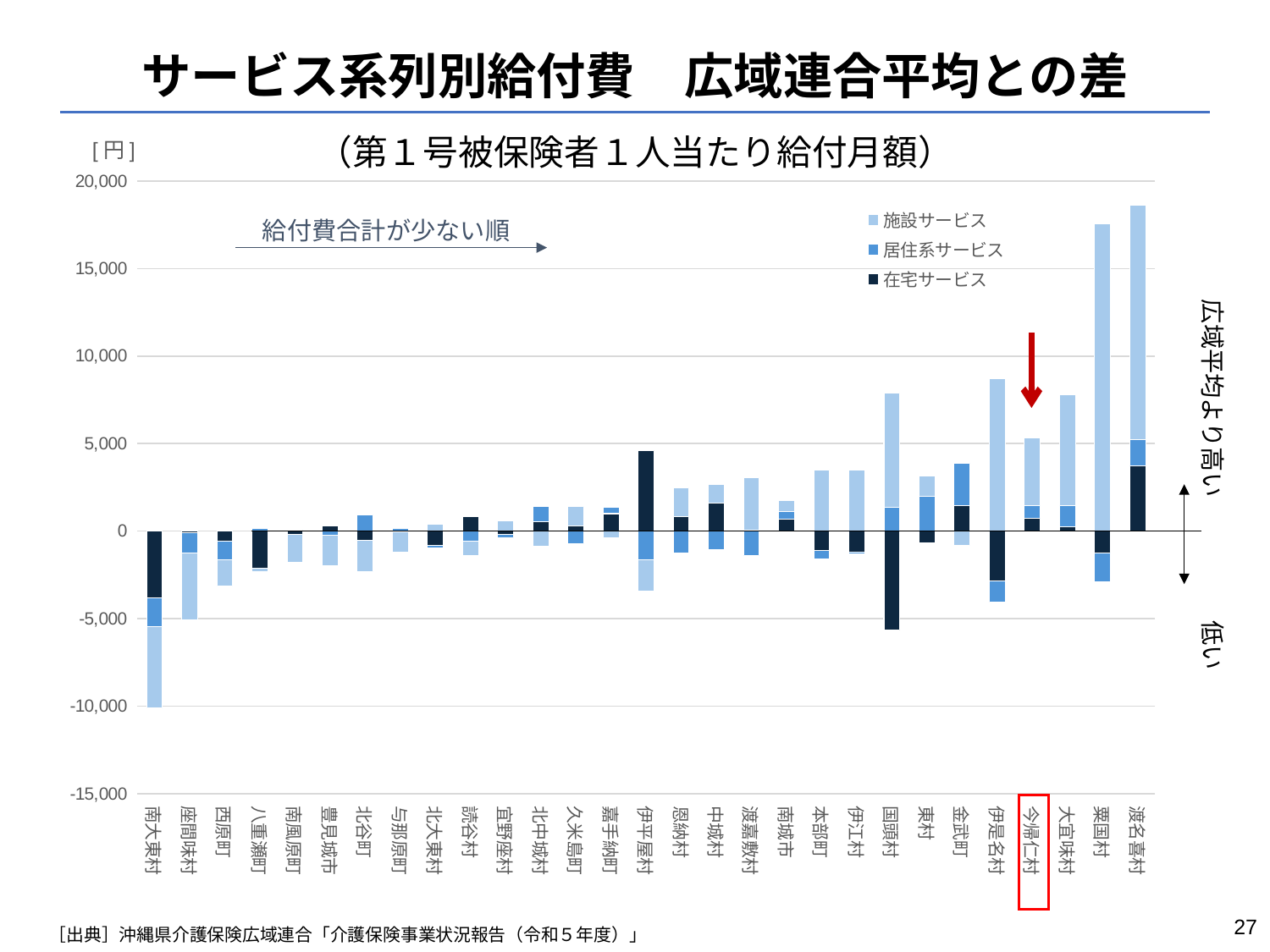

# サービス系列別給付費　広域連合平均との差
（第１号被保険者１人当たり給付月額）
[円]

### Chart

| Category | 在宅サービス | 居住系サービス | 施設サービス |
|---|---|---|---|
| 南大東村 | -3809.5130037192284 | -1645.2984979279067 | -4648.700580016115 |
| 座間味村 | -80.72954576027405 | -1159.819128995868 | -3826.750523231053 |
| 西原町 | -597.4795103085162 | -1064.2461609479437 | -1491.5076796801895 |
| 八重瀬町 | -2117.7173363168713 | 130.80701008621986 | -192.14426374144932 |
| 南風原町 | -184.6644559030192 | 70.4293495248578 | -1582.9302629605581 |
| 豊見城市 | 297.10428311944816 | -240.80212219745795 | -1733.228098949673 |
| 北谷町 | -509.5421129416245 | 928.8576321850237 | -1819.0378306182874 |
| 与那原町 | -49.61710061772828 | 151.2693288582177 | -1151.809193385253 |
| 北大東村 | -841.9111205746667 | -117.34445381025967 | 389.26349256944195 |
| 読谷村 | 844.5228526684423 | -554.9009614284366 | -834.5557417813916 |
| 宜野座村 | -194.01750587072092 | -209.05080207537208 | 566.1961817741558 |
| 北中城村 | 547.3442763742896 | 861.5405777357396 | -867.5396564202447 |
| 久米島町 | 289.01227958859454 | -728.5496543618849 | 1133.967643363485 |
| 嘉手納町 | 994.3034838649455 | 388.3437974332794 | -401.0003307536954 |
| 伊平屋村 | 4613.200718726272 | -1645.2984979279067 | -1773.863319024761 |
| 恩納村 | 822.8271205341425 | -1278.9356594424048 | 1650.518672930586 |
| 中城村 | 1614.5912222742372 | -1069.774258452705 | 1056.351493578668 |
| 渡嘉敷村 | 27.477593244193486 | -1417.0405614199703 | 3039.5956587692544 |
| 南城市 | 681.0346633779336 | 425.7374055569039 | 654.5310403798903 |
| 本部町 | -1124.2817602392715 | -466.55399785204577 | 3487.028369139096 |
| 伊江村 | -1223.6024471807468 | -59.03733317232445 | 3496.8960821774035 |
| 国頭村 | -5654.781253668768 | 1346.6414709376313 | 6552.329570314025 |
| 東村 | -662.2056268824999 | 1967.761062011395 | 1169.9327255129992 |
| 金武町 | 1458.751952977187 | 2431.276442120055 | -827.6067753873158 |
| 伊是名村 | -2860.4261033574894 | -1218.9042026258933 | 8728.649563105038 |
| 今帰仁村 | 711.5145044025412 | 743.5456847544656 | 3851.726483221375 |
| 大宜味村 | 251.42951046071903 | 1193.288313424347 | 6331.514425496869 |
| 粟国村 | -1247.5684293794147 | -1645.2984979279067 | 17541.206359371336 |
| 渡名喜村 | 3706.763307529909 | 1544.403629731668 | 13372.21082256527 |
給付費合計が少ない順
広域平均より高い　　　　　低い

27
［出典］沖縄県介護保険広域連合「介護保険事業状況報告（令和５年度）」